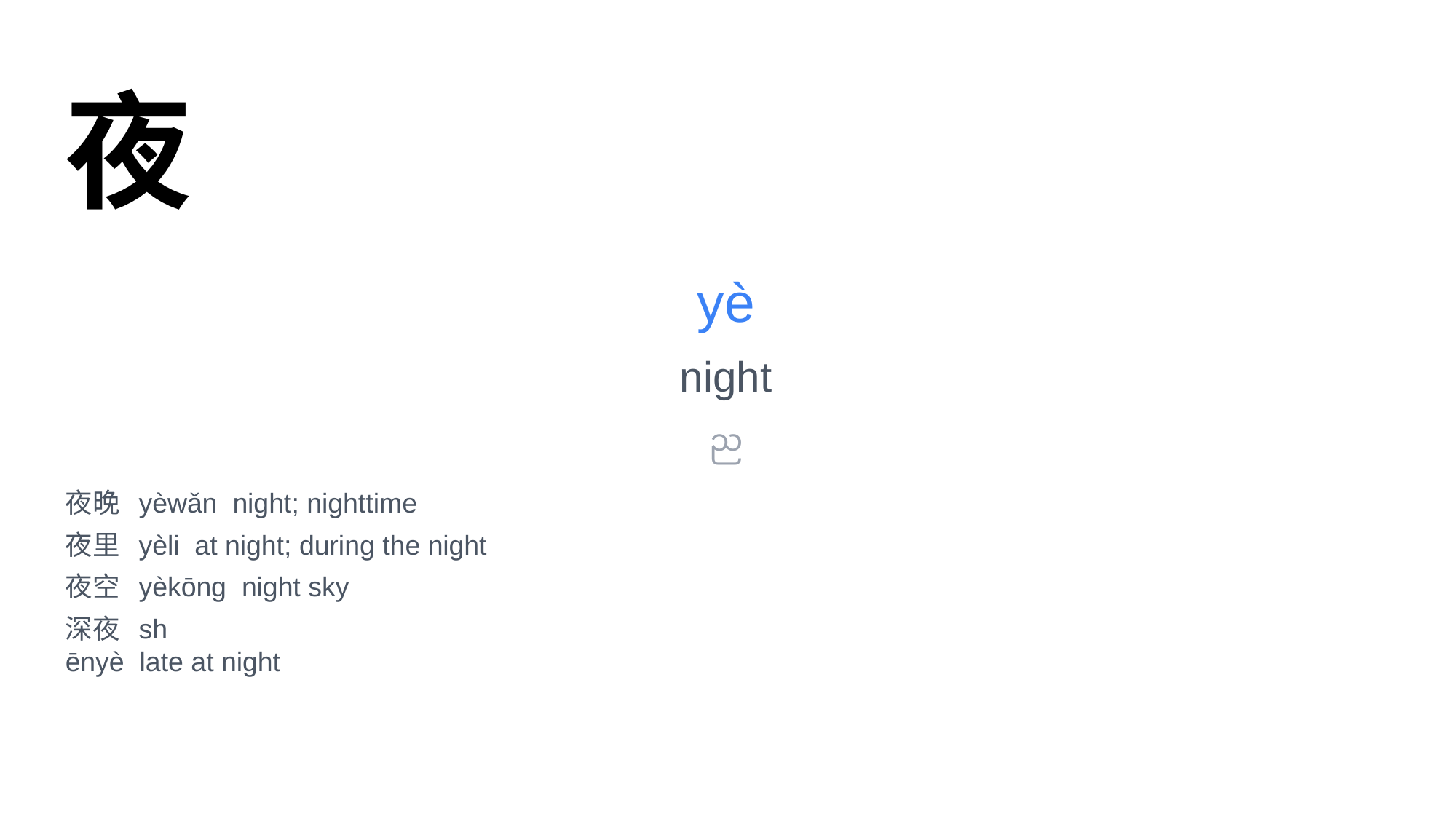

夜
yè
night
ည
夜晚  yèwǎn  night; nighttime
夜里  yèli  at night; during the night
夜空  yèkōng  night sky
深夜  sh
ēnyè  late at night